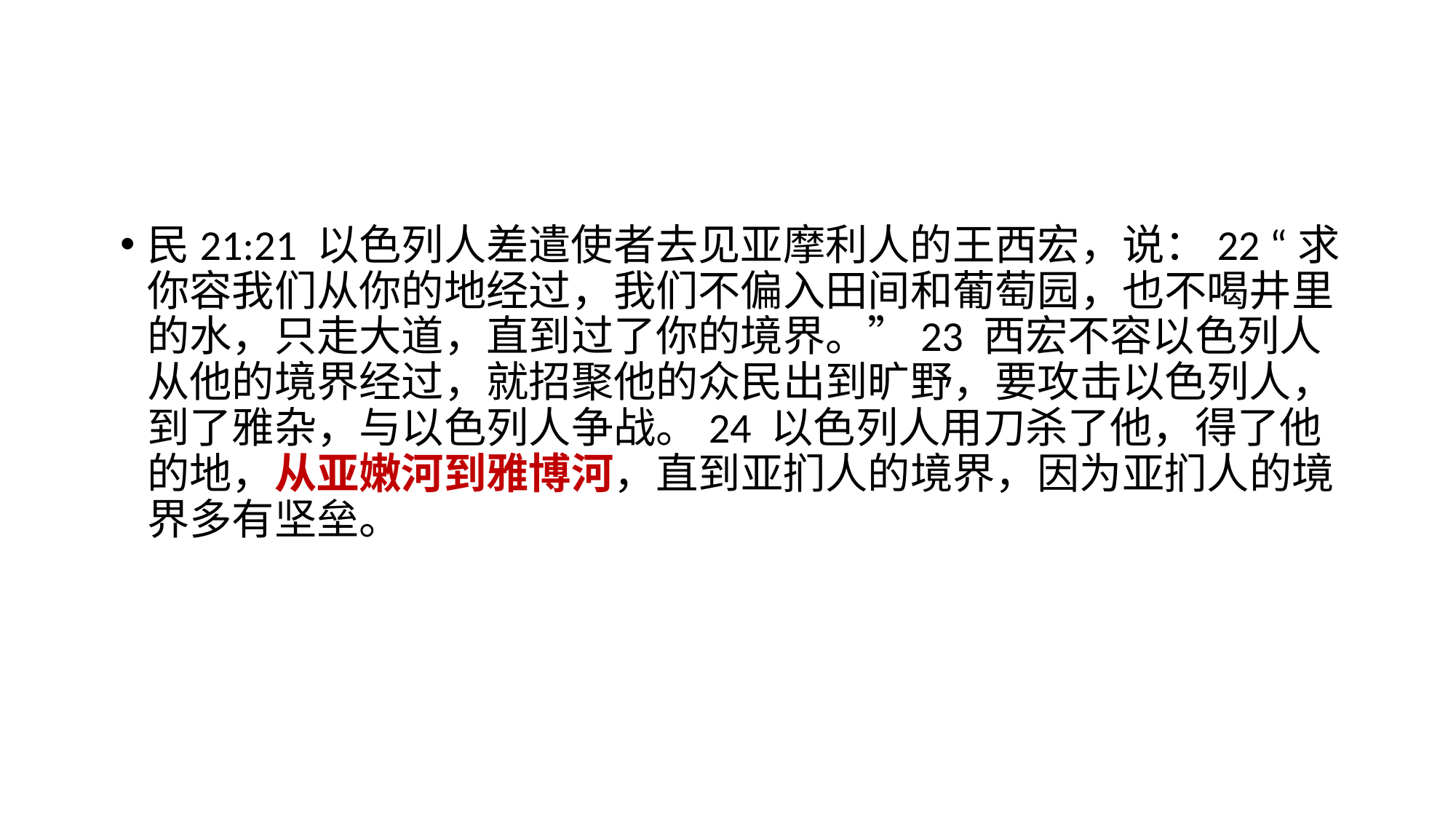

民21:21 以色列人差遣使者去见亚摩利人的王西宏，说：22 “求你容我们从你的地经过，我们不偏入田间和葡萄园，也不喝井里的水，只走大道，直到过了你的境界。”23 西宏不容以色列人从他的境界经过，就招聚他的众民出到旷野，要攻击以色列人，到了雅杂，与以色列人争战。24 以色列人用刀杀了他，得了他的地，从亚嫩河到雅博河，直到亚扪人的境界，因为亚扪人的境界多有坚垒。